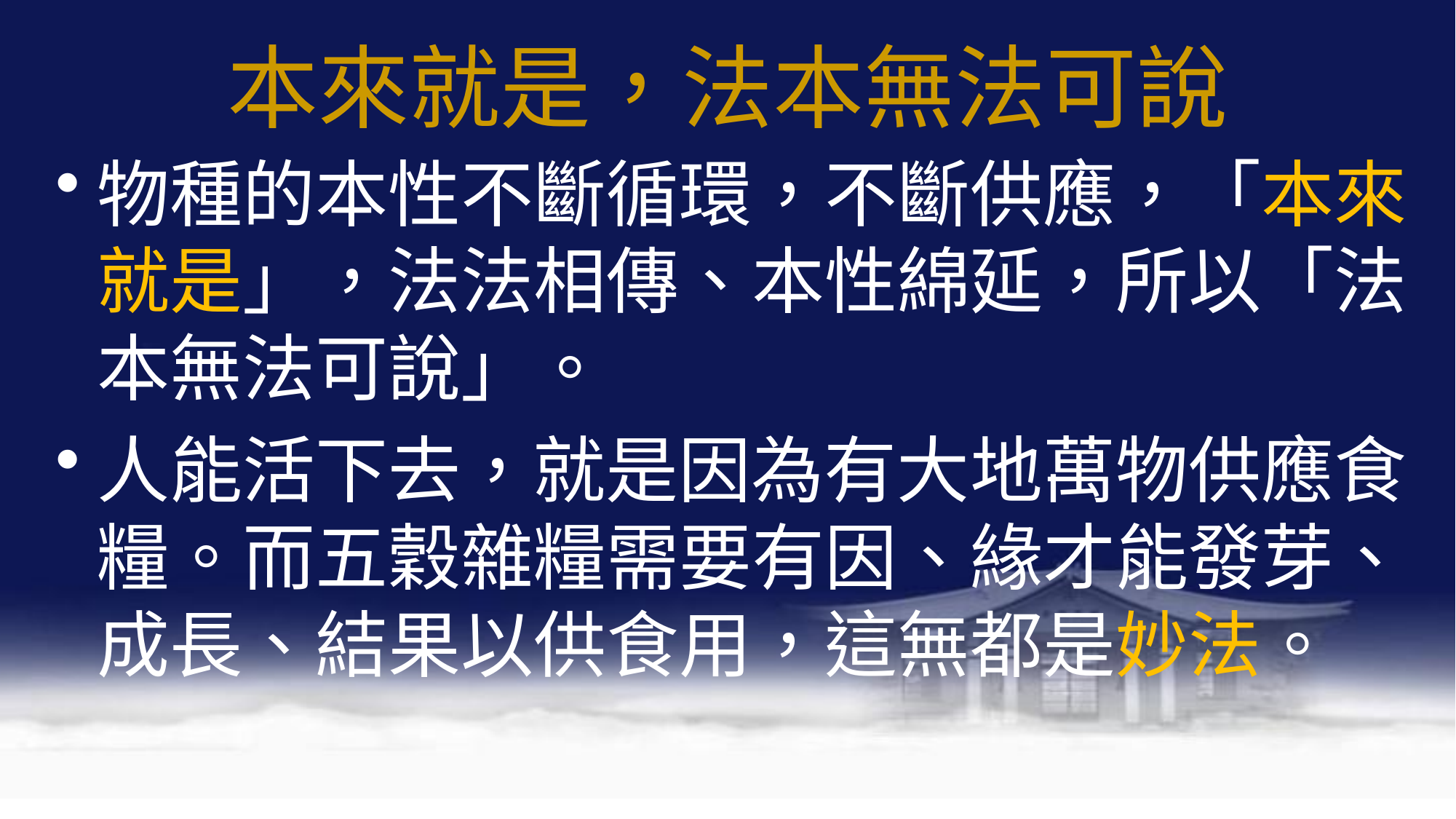

# 本來就是，法本無法可說
物種的本性不斷循環，不斷供應，「本來就是」，法法相傳、本性綿延，所以「法本無法可說」。
人能活下去，就是因為有大地萬物供應食糧。而五穀雜糧需要有因、緣才能發芽、成長、結果以供食用，這無都是妙法。